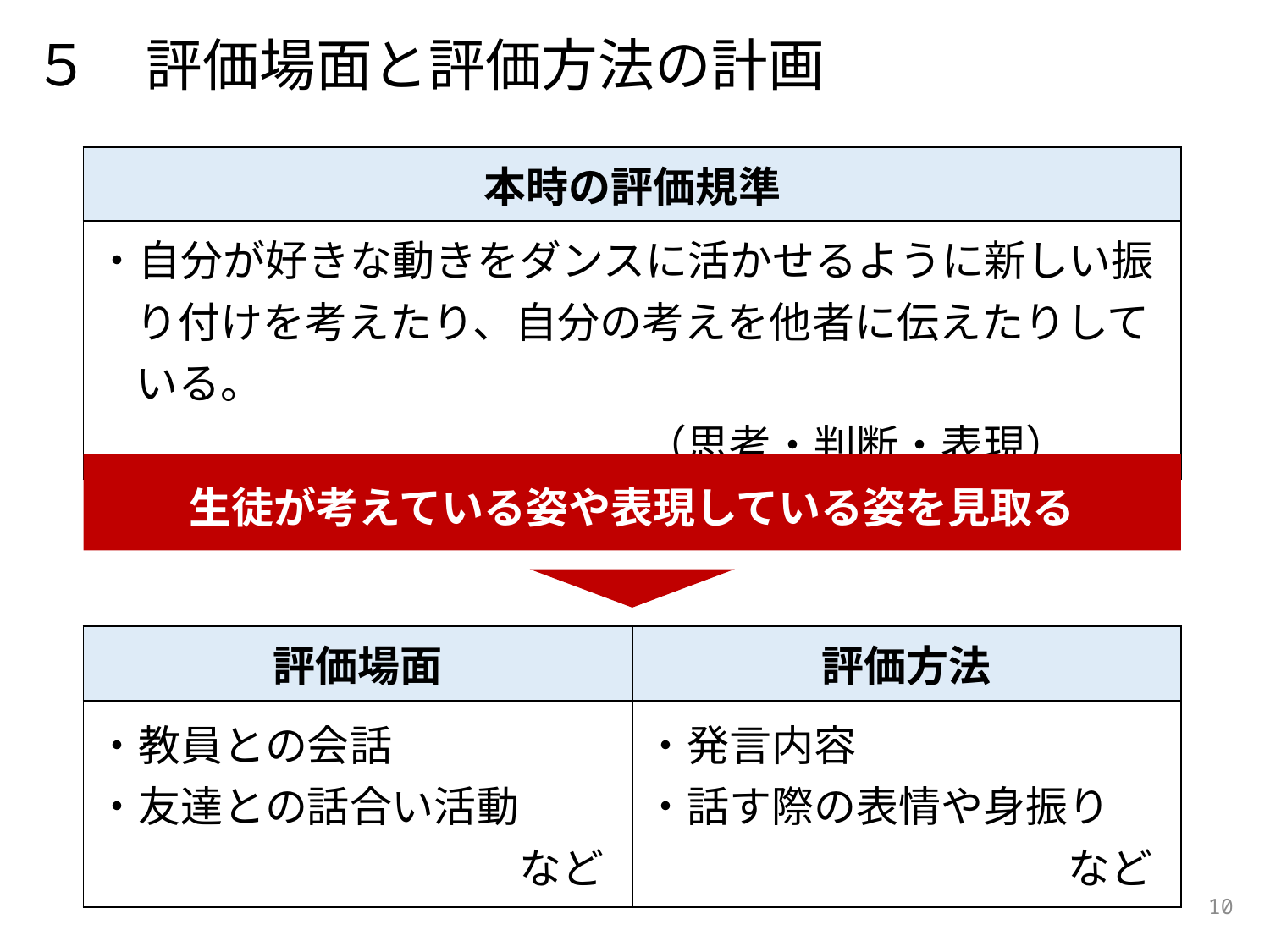

５　評価場面と評価方法の計画
| 本時の評価規準 |
| --- |
| ・自分が好きな動きをダンスに活かせるように新しい振り付けを考えたり、自分の考えを他者に伝えたりしている。　　　　　　　　　　　　　　　　　　　　　　　　　　　　　　　　　（思考・判断・表現） |
生徒が考えている姿や表現している姿を見取る

| 評価場面 | 評価方法 |
| --- | --- |
| ・教員との会話 ・友達との話合い活動 　　　　　　　　　　など | ・発言内容 ・話す際の表情や身振り 　　　　　　　　　　など |
10